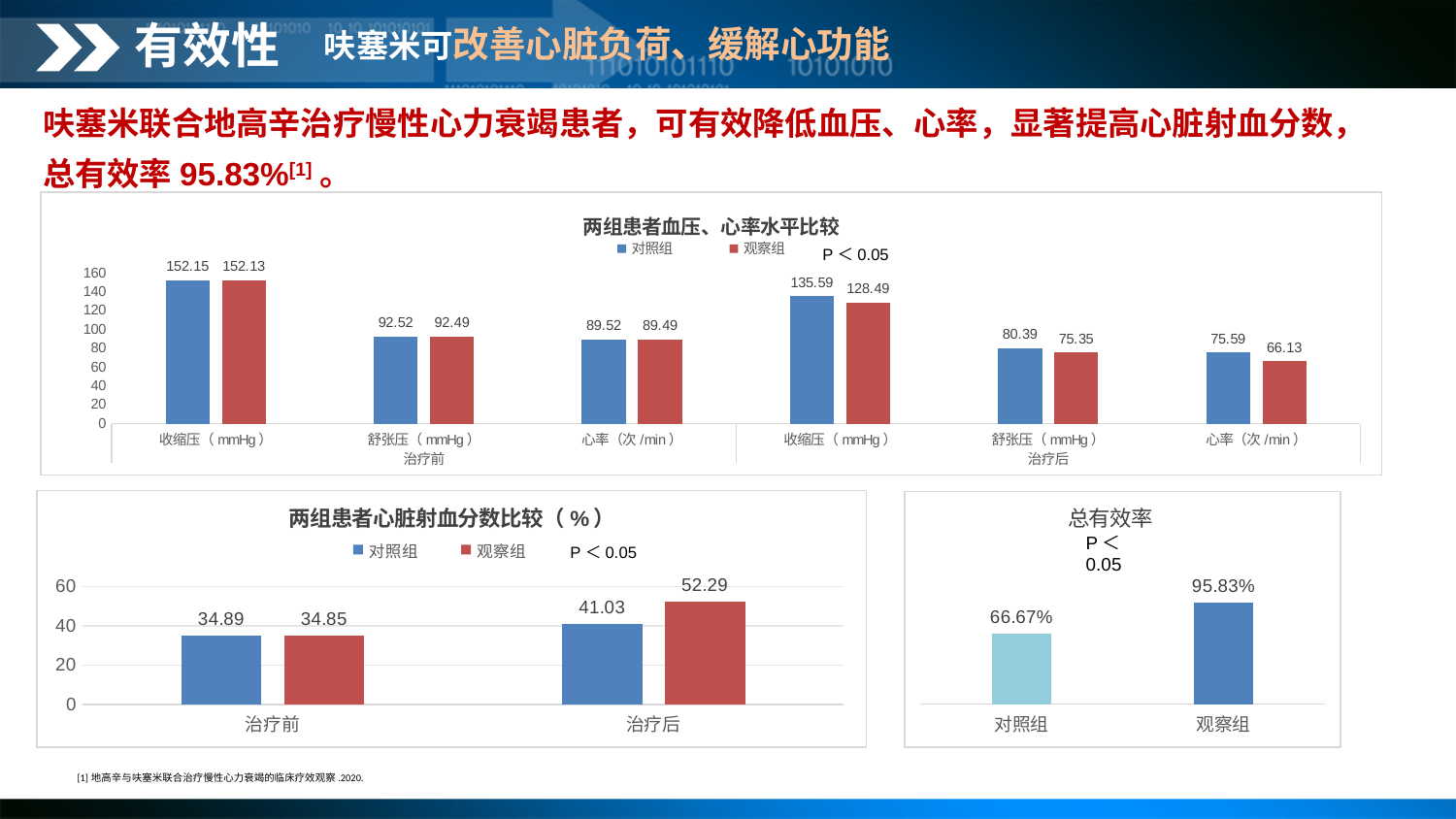

有效性
呋塞米可改善心脏负荷、缓解心功能

呋塞米联合地高辛治疗慢性心力衰竭患者，可有效降低血压、心率，显著提高心脏射血分数，总有效率95.83%[1]。

### Chart: 两组患者血压、心率水平比较

| Category | 对照组 | 观察组 |
|---|---|---|
| 收缩压（mmHg） | 152.15 | 152.13 |
| 舒张压（mmHg） | 92.52 | 92.49 |
| 心率（次/min） | 89.52 | 89.49 |
| 收缩压（mmHg） | 135.59 | 128.49 |
| 舒张压（mmHg） | 80.39 | 75.35 |
| 心率（次/min） | 75.59 | 66.13 |
P＜0.05

### Chart: 两组患者心脏射血分数比较（%）

| Category | 对照组 | 观察组 |
|---|---|---|
| 治疗前 | 34.89 | 34.85 |
| 治疗后 | 41.03 | 52.29 |

### Chart:

| Category | 总有效率 |
|---|---|
| 对照组 | 0.6667 |
| 观察组 | 0.9583 |
P＜0.05
P＜0.05
[1]地高辛与呋塞米联合治疗慢性心力衰竭的临床疗效观察.2020.